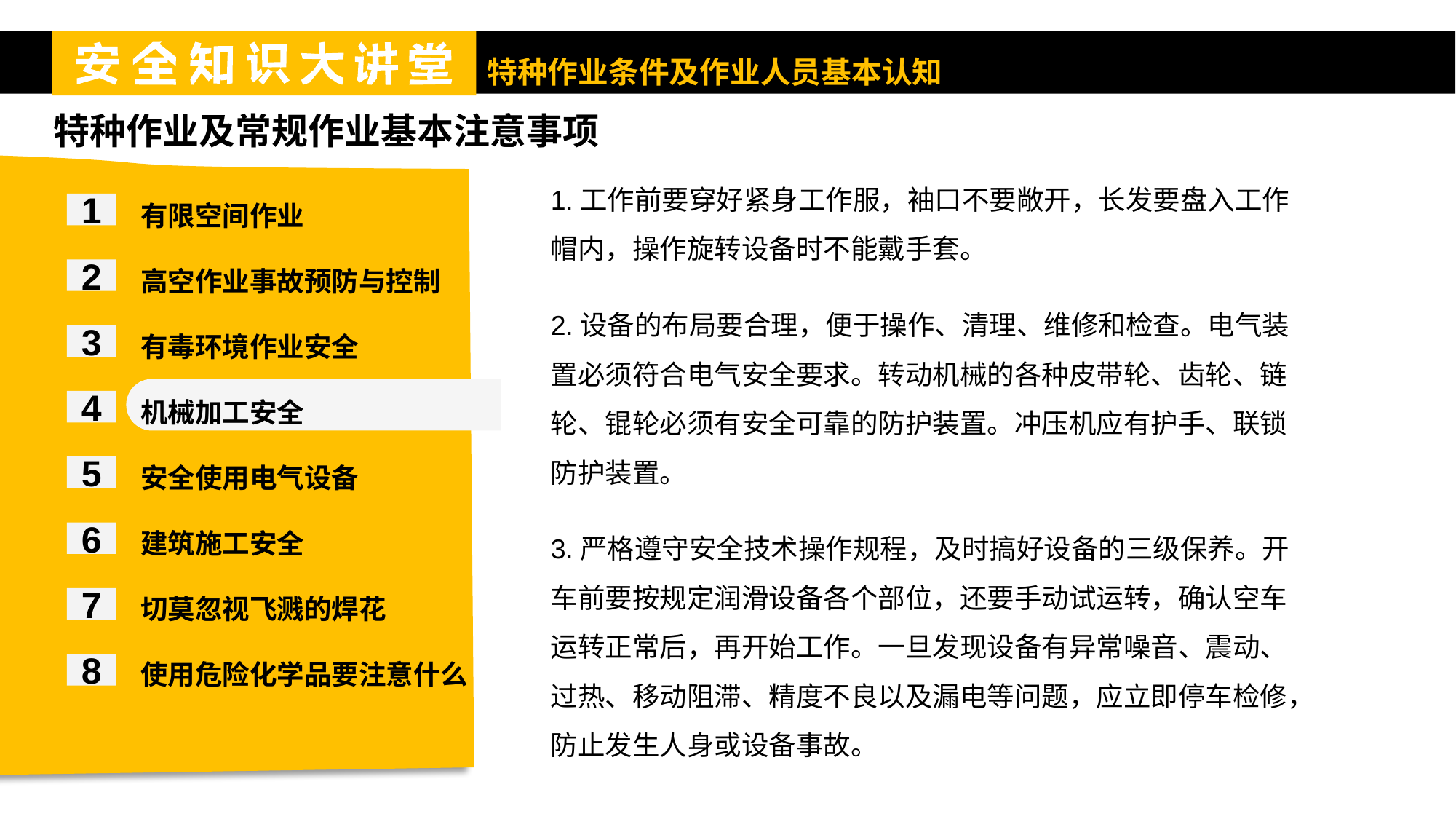

特种作业及常规作业基本注意事项
有限空间作业
高空作业事故预防与控制
有毒环境作业安全
机械加工安全
安全使用电气设备
建筑施工安全
切莫忽视飞溅的焊花
使用危险化学品要注意什么
1.工作前要穿好紧身工作服，袖口不要敞开，长发要盘入工作帽内，操作旋转设备时不能戴手套。

2.设备的布局要合理，便于操作、清理、维修和检查。电气装置必须符合电气安全要求。转动机械的各种皮带轮、齿轮、链轮、锟轮必须有安全可靠的防护装置。冲压机应有护手、联锁防护装置。

3.严格遵守安全技术操作规程，及时搞好设备的三级保养。开车前要按规定润滑设备各个部位，还要手动试运转，确认空车运转正常后，再开始工作。一旦发现设备有异常噪音、震动、过热、移动阻滞、精度不良以及漏电等问题，应立即停车检修，防止发生人身或设备事故。
1

2
3
4
5
6
7
8